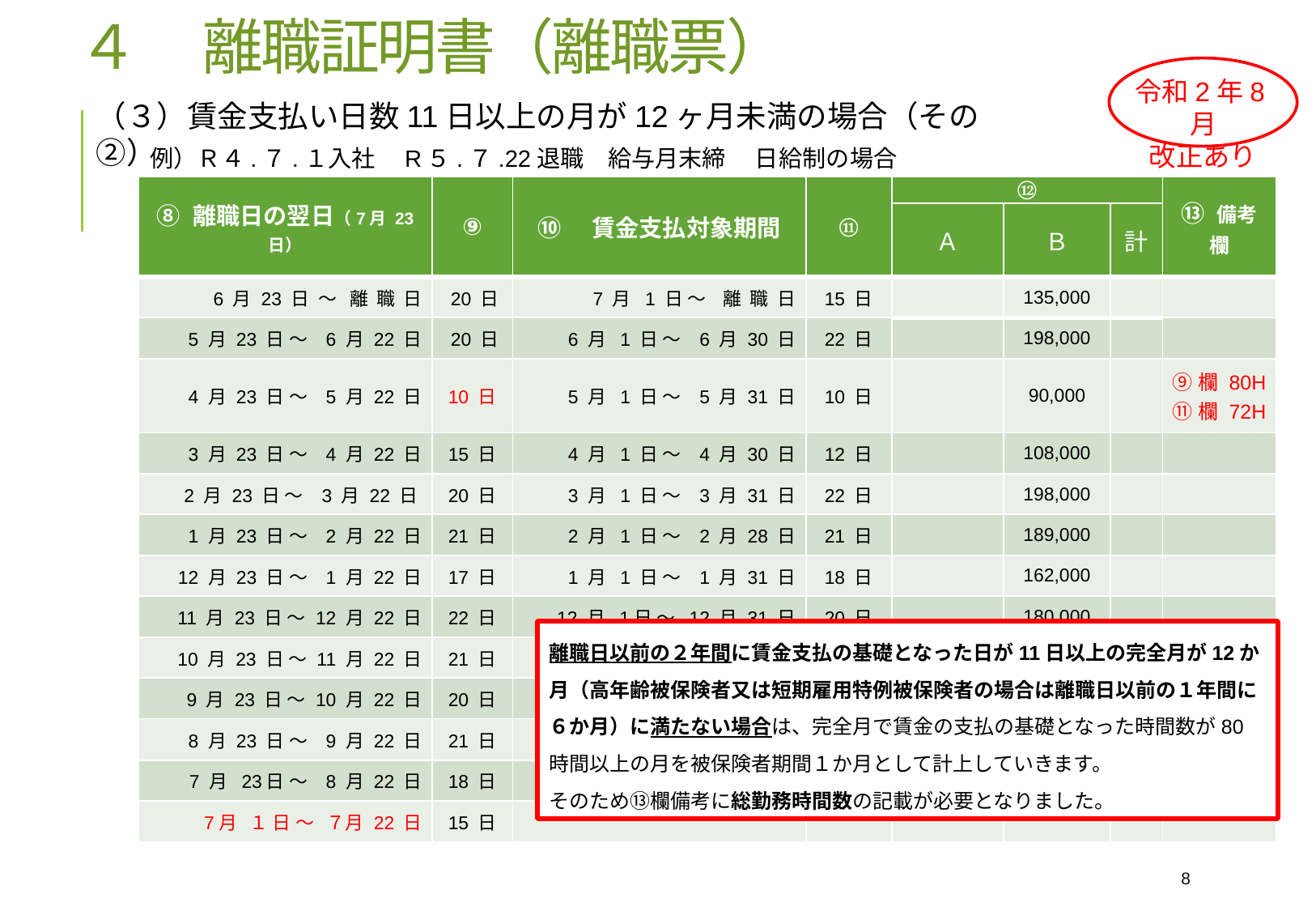

４　離職証明書（離職票）

令和2年8月
改正あり
（３）賃金支払い日数11日以上の月が12ヶ月未満の場合（その②）
例）Ｒ４.７.１入社　R５.７.22退職　給与月末締　 日給制の場合
| ⑧ 離職日の翌日（7月 23 日） | ⑨ | ⑩　賃金支払対象期間 | ⑪ | ⑫ |  |  | ⑬ 備考欄 |
| --- | --- | --- | --- | --- | --- | --- | --- |
|  |  |  |  | Ａ | Ｂ | 計 |  |
| 6 月 23 日 ～ 離 職 日 | 20 日 | 7 月 1 日 ～ 離 職 日 | 15 日 |  | 135,000 |  |  |
| 5 月 23 日 ～ 6 月 22 日 | 20 日 | 6 月 1 日 ～ 6 月 30 日 | 22 日 |  | 198,000 |  |  |
| 4 月 23 日 ～ 5 月 22 日 | 10 日 | 5 月 1 日 ～ 5 月 31 日 | 10 日 |  | 90,000 |  | ⑨欄 80H ⑪欄 72H |
| 3 月 23 日 ～ 4 月 22 日 | 15 日 | 4 月 1 日 ～ 4 月 30 日 | 12 日 |  | 108,000 |  |  |
| 2 月 23 日 ～ 3 月 22 日 | 20 日 | 3 月 1 日 ～ 3 月 31 日 | 22 日 |  | 198,000 |  |  |
| 1 月 23 日 ～ 2 月 22 日 | 21 日 | 2 月 1 日 ～ 2 月 28 日 | 21 日 |  | 189,000 |  |  |
| 12 月 23 日 ～ 1 月 22 日 | 17 日 | 1 月 1 日 ～ 1 月 31 日 | 18 日 |  | 162,000 |  |  |
| 11 月 23 日 ～ 12 月 22 日 | 22 日 | 12 月 1日 ～ 12 月 31 日 | 20 日 |  | 180,000 |  |  |
| 10 月 23 日 ～ 11 月 22 日 | 21 日 |  |  |  |  |  |  |
| 9 月 23 日 ～ 10 月 22 日 | 20 日 |  |  |  |  |  |  |
| 8 月 23 日 ～ 9 月 22 日 | 21 日 |  |  |  |  |  |  |
| 7 月 23日 ～ 8 月 22 日 | 18 日 |  |  |  |  |  |  |
| 7月 １ 日 ～ ７月 22 日 | 15 日 |  |  |  |  |  |  |
離職日以前の２年間に賃金支払の基礎となった日が11日以上の完全月が12か月（高年齢被保険者又は短期雇用特例被保険者の場合は離職日以前の１年間に６か月）に満たない場合は、完全月で賃金の支払の基礎となった時間数が80時間以上の月を被保険者期間１か月として計上していきます。
そのため⑬欄備考に総勤務時間数の記載が必要となりました。
8